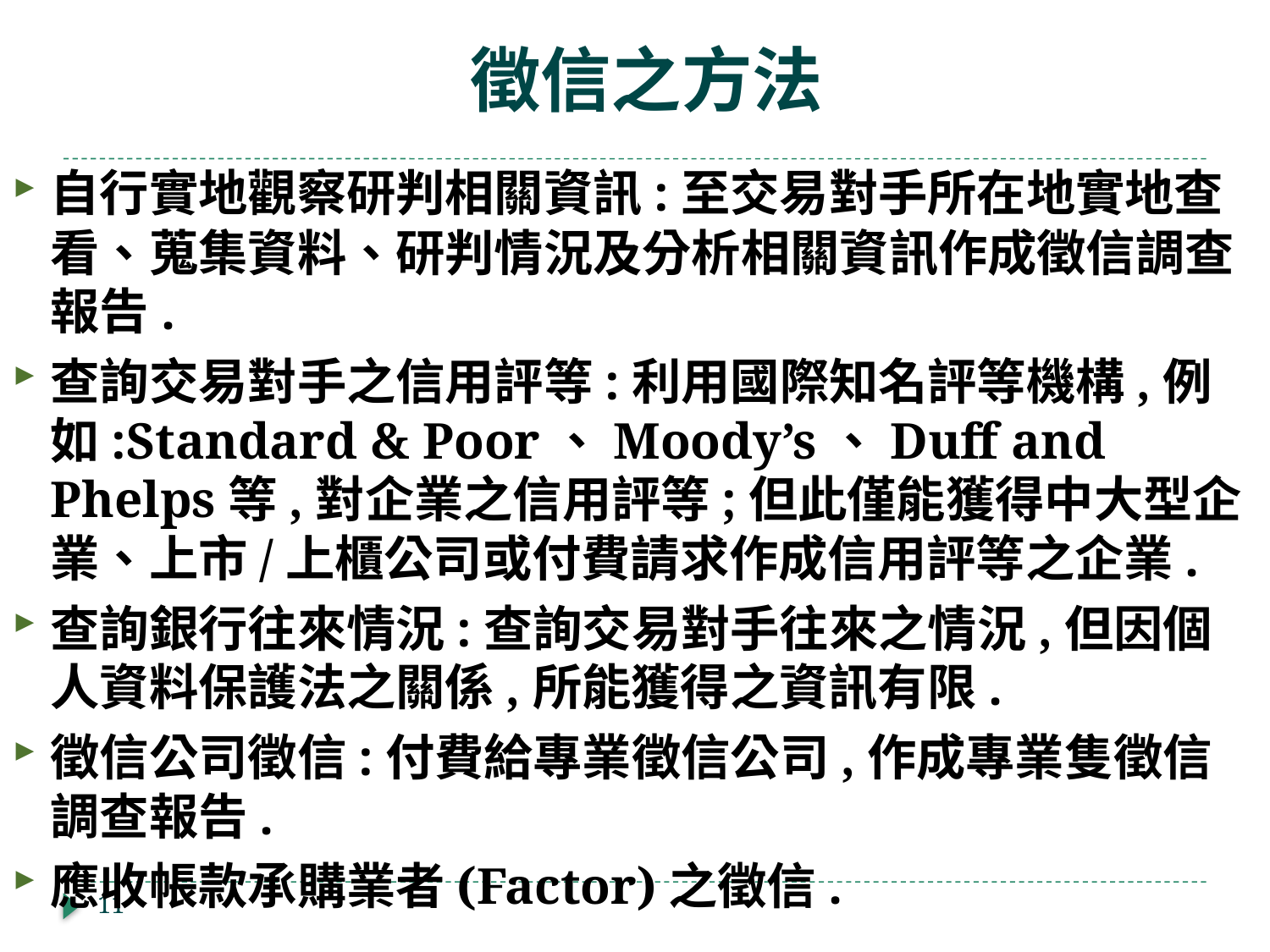

# 徵信之方法
自行實地觀察研判相關資訊:至交易對手所在地實地查看、蒐集資料、研判情況及分析相關資訊作成徵信調查報告.
查詢交易對手之信用評等:利用國際知名評等機構,例如:Standard & Poor、Moody’s、Duff and Phelps等,對企業之信用評等;但此僅能獲得中大型企業、上市/上櫃公司或付費請求作成信用評等之企業.
查詢銀行往來情況:查詢交易對手往來之情況,但因個人資料保護法之關係,所能獲得之資訊有限.
徵信公司徵信:付費給專業徵信公司,作成專業隻徵信調查報告.
應收帳款承購業者(Factor)之徵信.
11